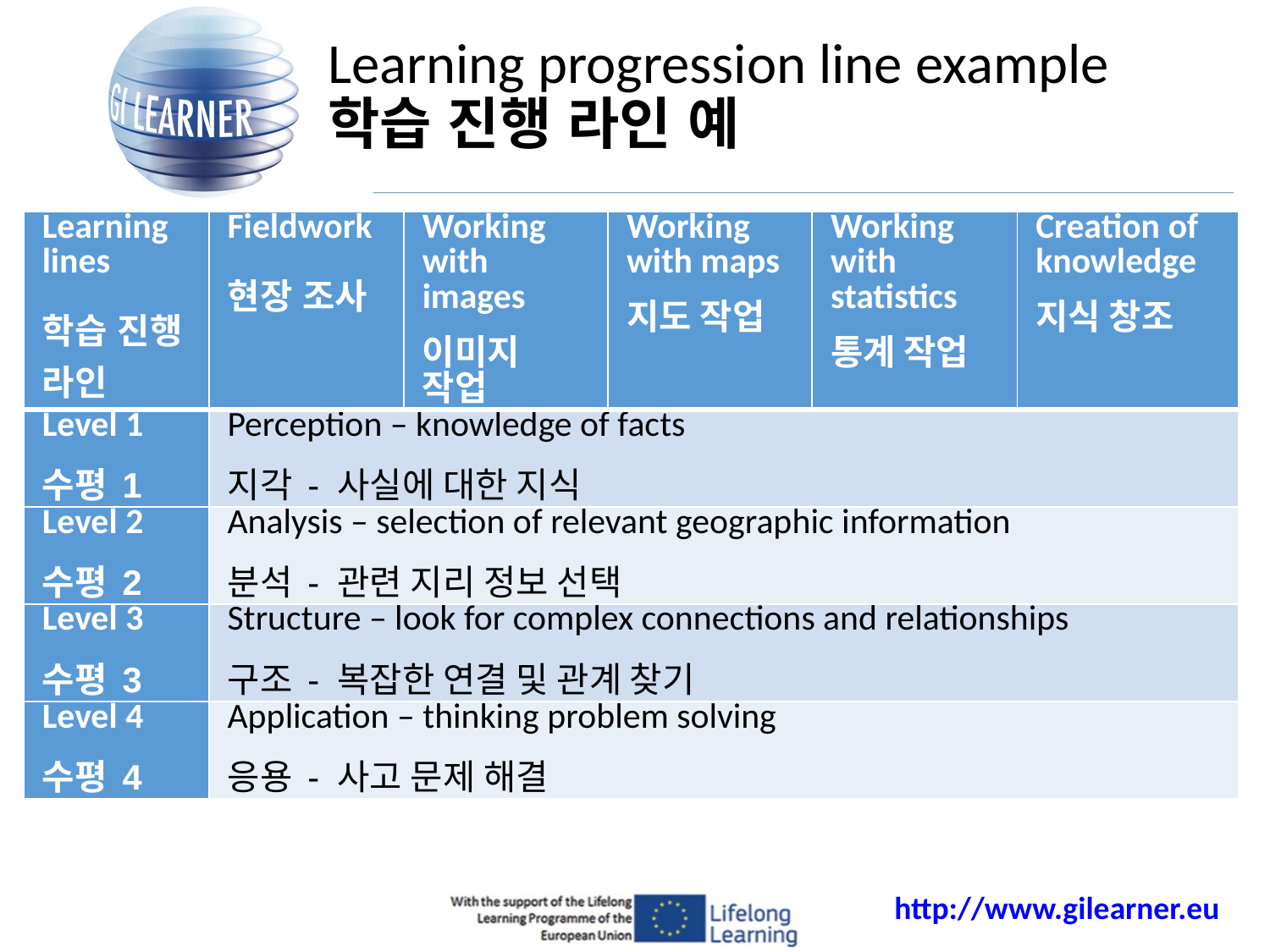

# Learning progression line example 학습 진행 라인 예
| Learning lines 학습 진행 라인 | Fieldwork 현장 조사 | Working with images 이미지 작업 | Working with maps 지도 작업 | Working with statistics 통계 작업 | Creation of knowledge 지식 창조 |
| --- | --- | --- | --- | --- | --- |
| Level 1 수평 1 | Perception – knowledge of facts 지각 - 사실에 대한 지식 |  |  |  |  |
| Level 2 수평 2 | Analysis – selection of relevant geographic information 분석 - 관련 지리 정보 선택 |  |  |  |  |
| Level 3 수평 3 | Structure – look for complex connections and relationships 구조 - 복잡한 연결 및 관계 찾기 |  |  |  |  |
| Level 4 수평 4 | Application – thinking problem solving 응용 - 사고 문제 해결 |  |  |  |  |